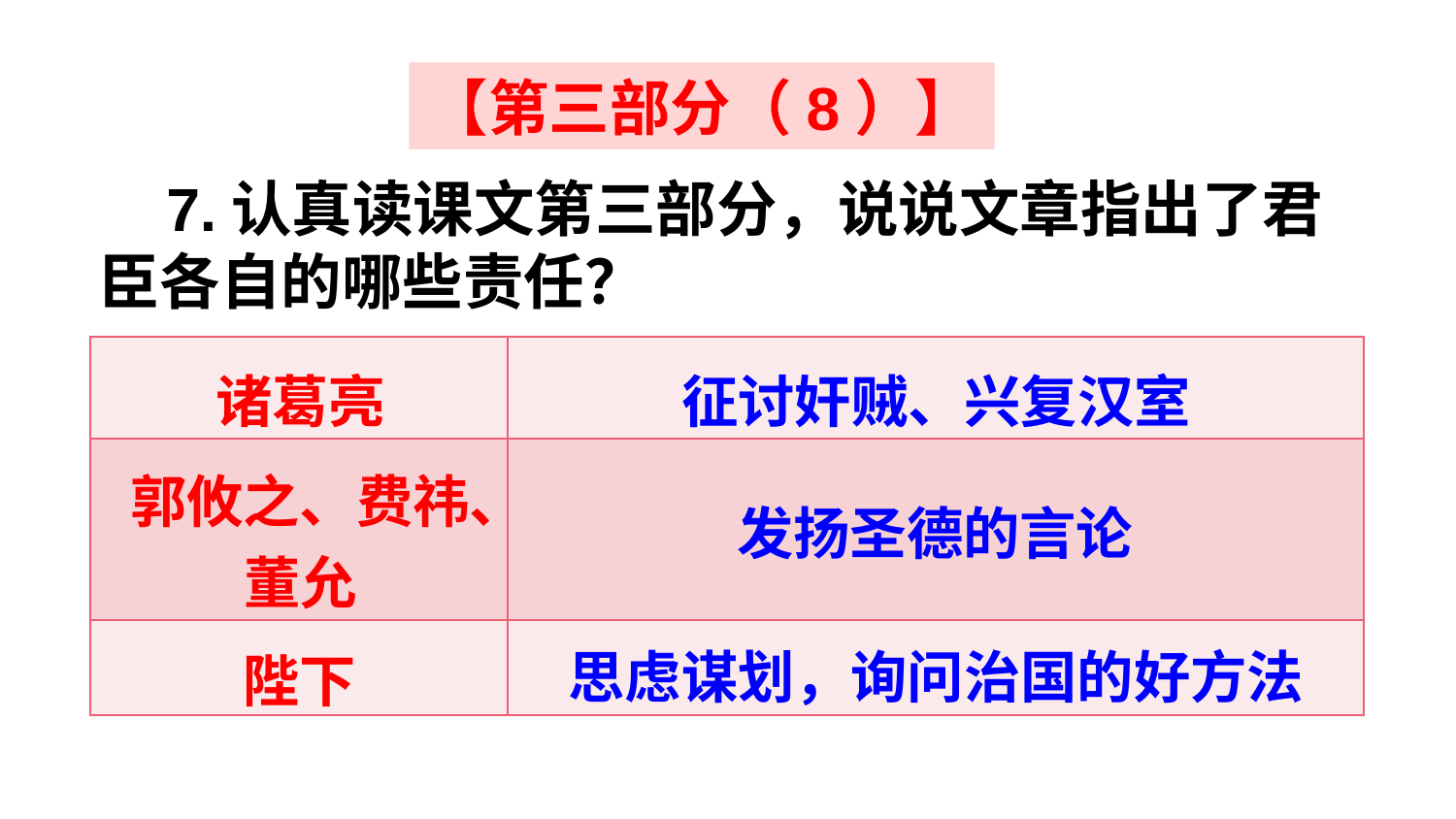

【第三部分（8）】
    7.认真读课文第三部分，说说文章指出了君臣各自的哪些责任？
|  |  |
| --- | --- |
|  |  |
|  |  |
诸葛亮
征讨奸贼、兴复汉室
郭攸之、费祎、董允
发扬圣德的言论
思虑谋划，询问治国的好方法
陛下